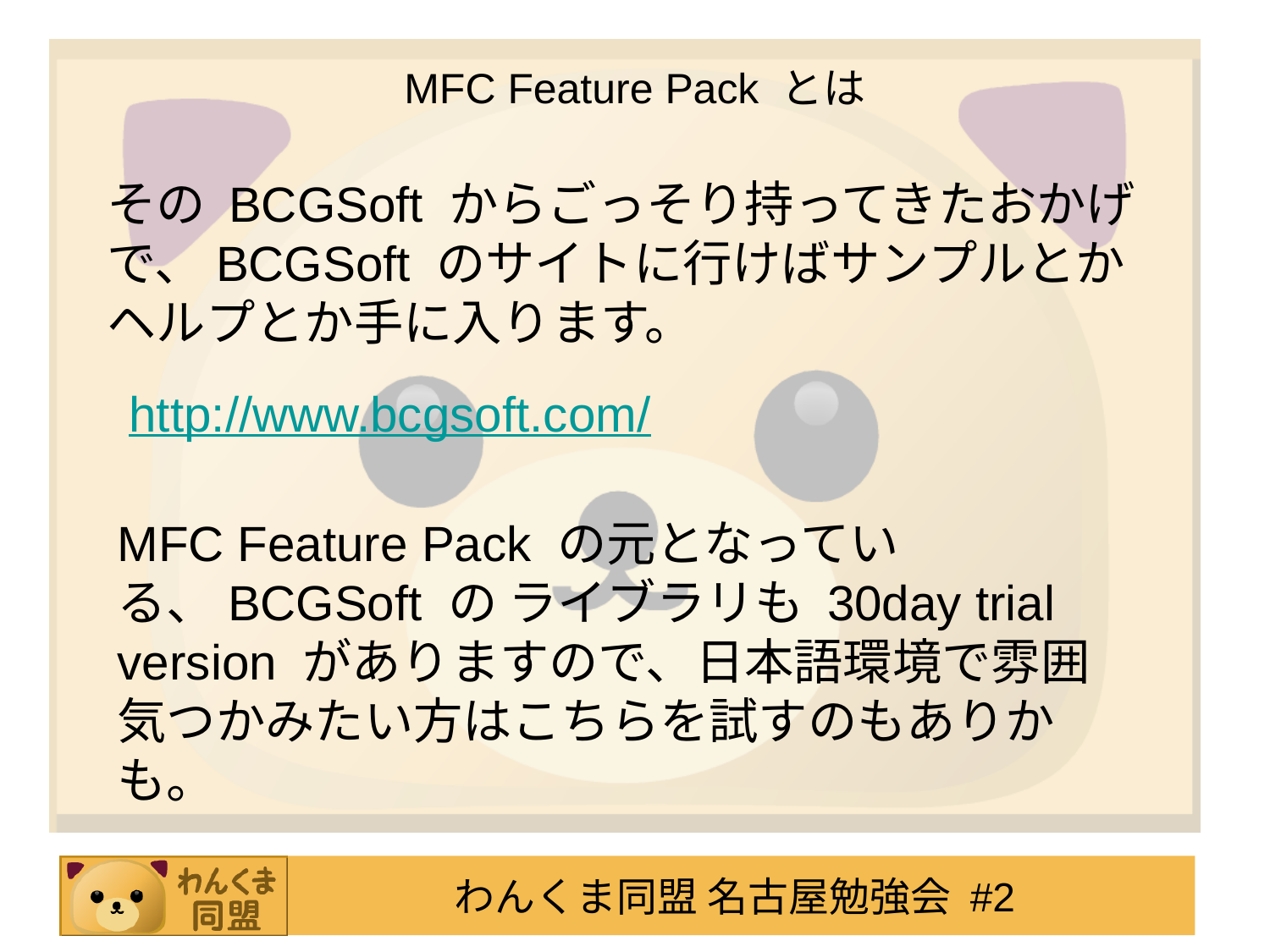

# MFC Feature Pack とは
その BCGSoft からごっそり持ってきたおかげで、BCGSoft のサイトに行けばサンプルとかヘルプとか手に入ります。
http://www.bcgsoft.com/
MFC Feature Pack の元となっている、BCGSoft の ライブラリも 30day trial version がありますので、日本語環境で雰囲気つかみたい方はこちらを試すのもありかも。